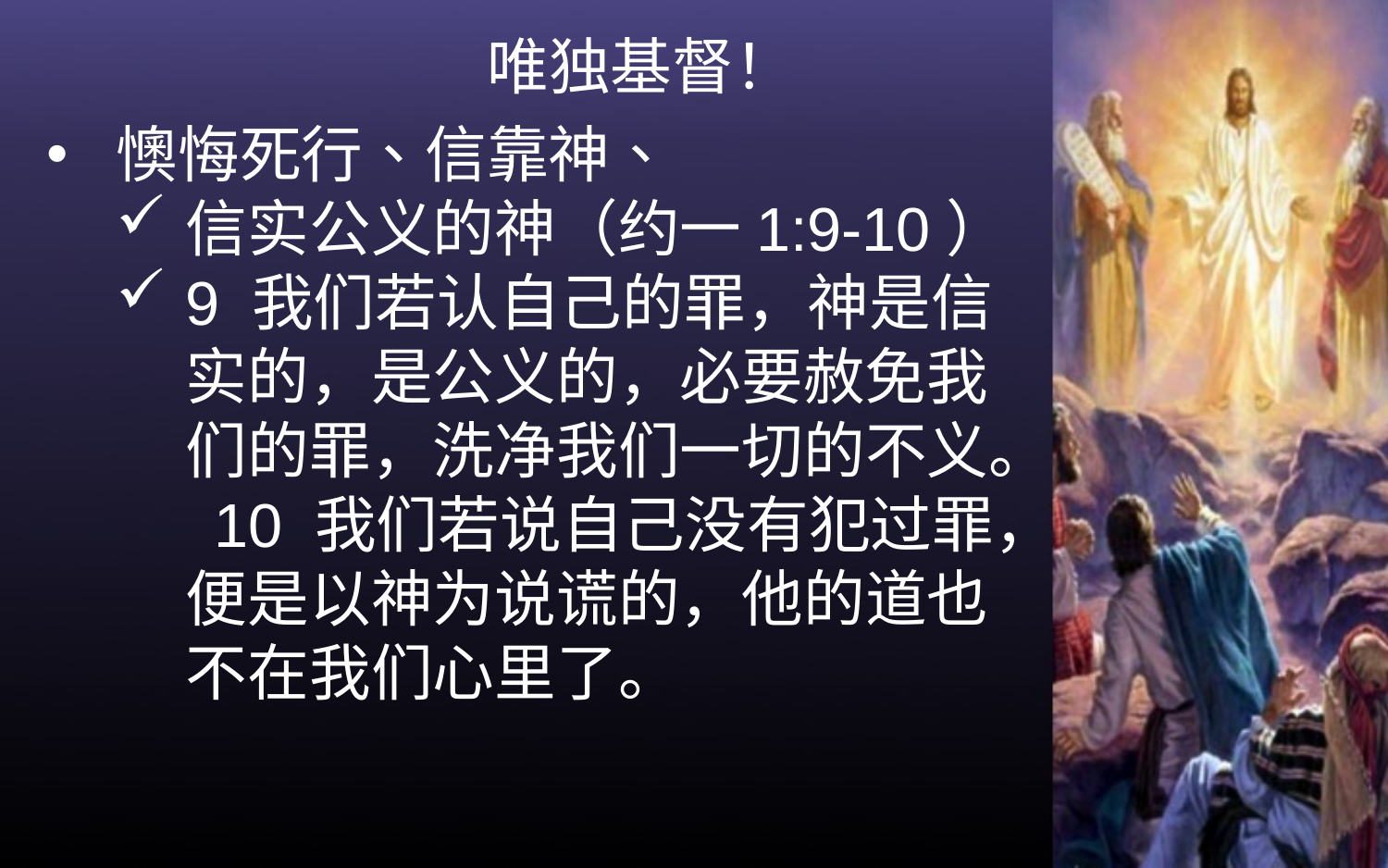

唯独基督！
懊悔死行、信靠神、
信实公义的神（约一1:9-10）
9 我们若认自己的罪，神是信实的，是公义的，必要赦免我们的罪，洗净我们一切的不义。 10 我们若说自己没有犯过罪，便是以神为说谎的，他的道也不在我们心里了。